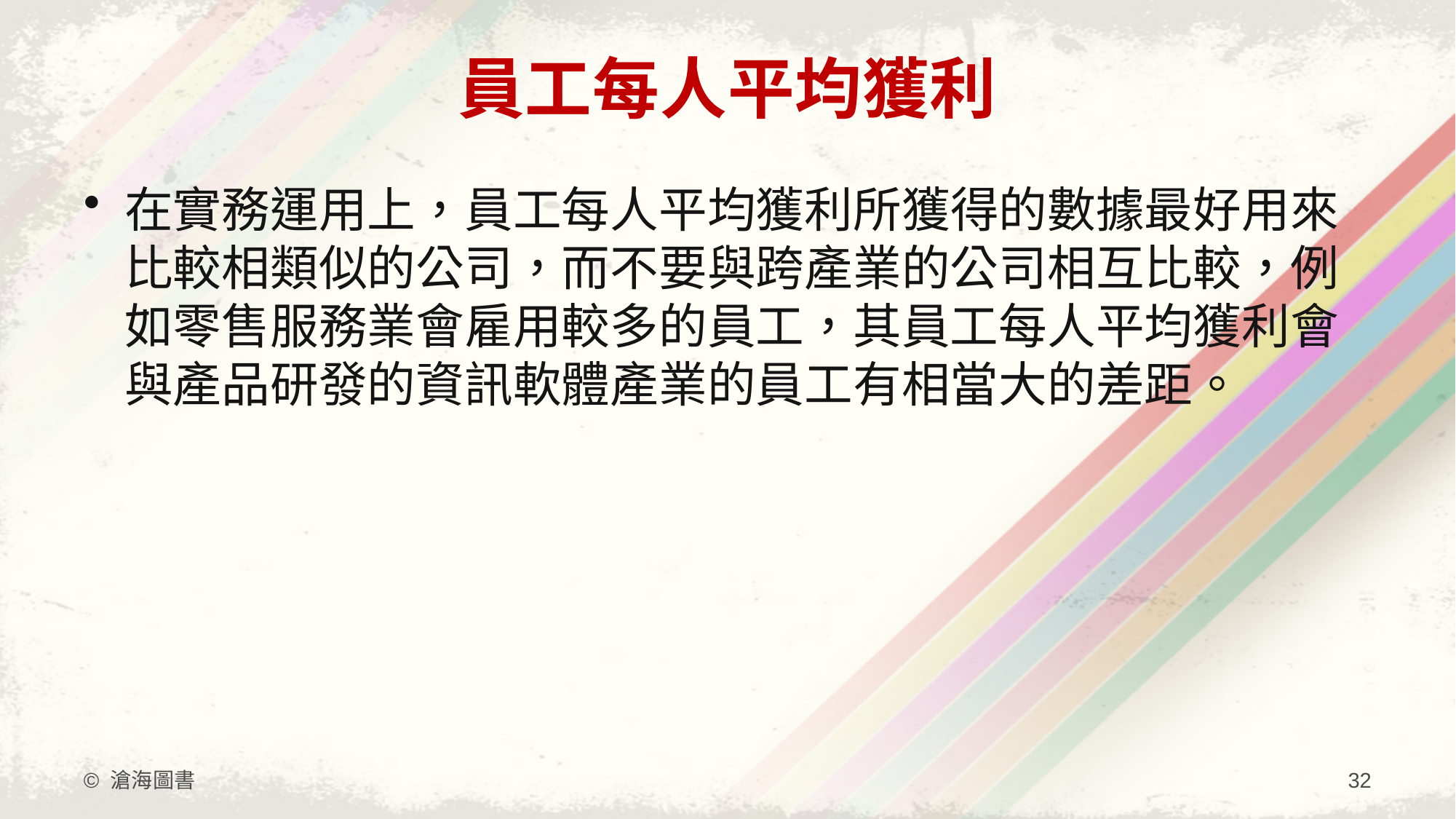

# 員工每人平均獲利
在實務運用上，員工每人平均獲利所獲得的數據最好用來比較相類似的公司，而不要與跨產業的公司相互比較，例如零售服務業會雇用較多的員工，其員工每人平均獲利會與產品研發的資訊軟體產業的員工有相當大的差距。
© 滄海圖書
32